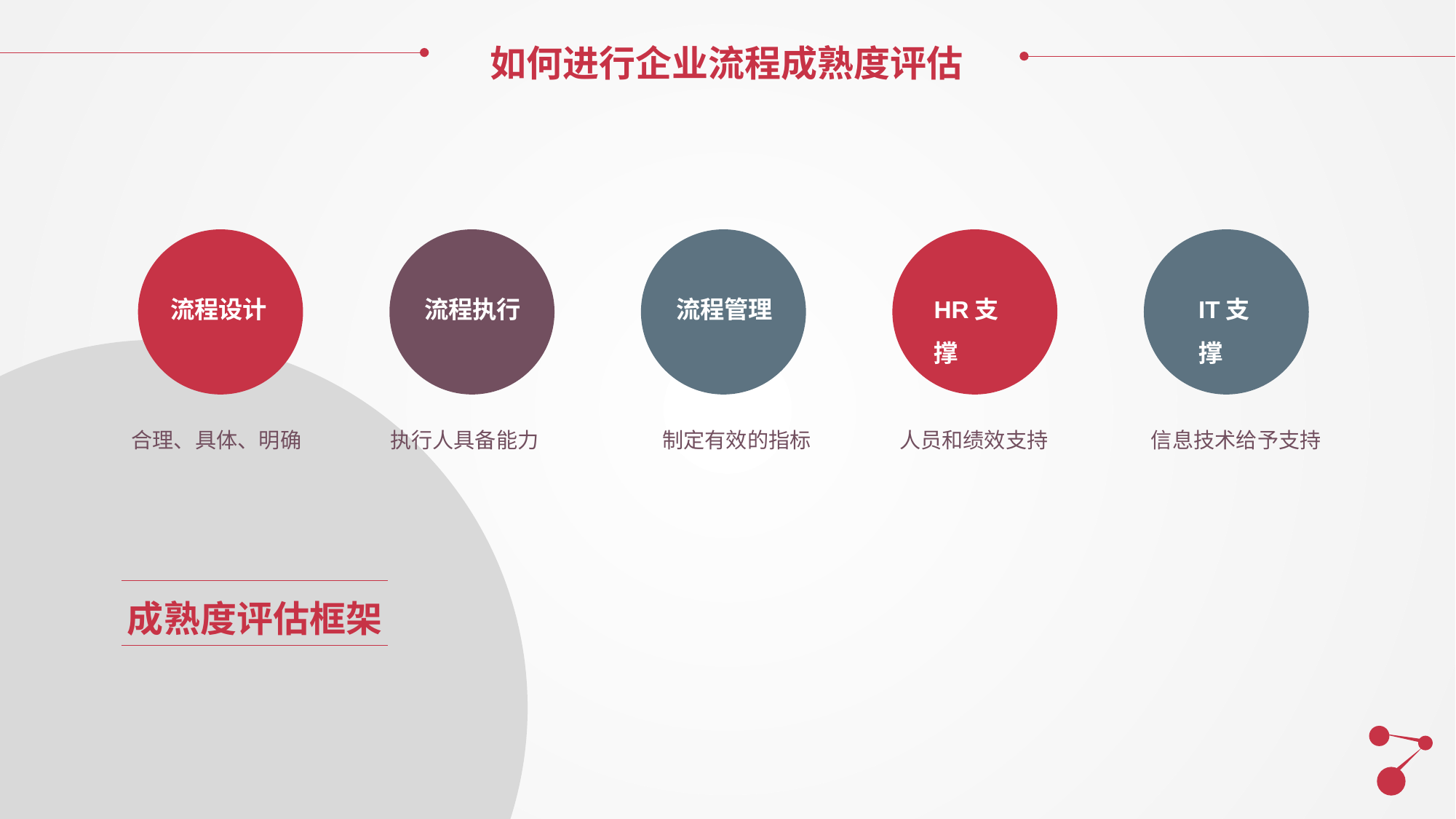

如何进行企业流程成熟度评估

流程设计
流程执行
流程管理
HR支撑
IT支撑

合理、具体、明确
执行人具备能力
制定有效的指标
人员和绩效支持
信息技术给予支持
成熟度评估框架